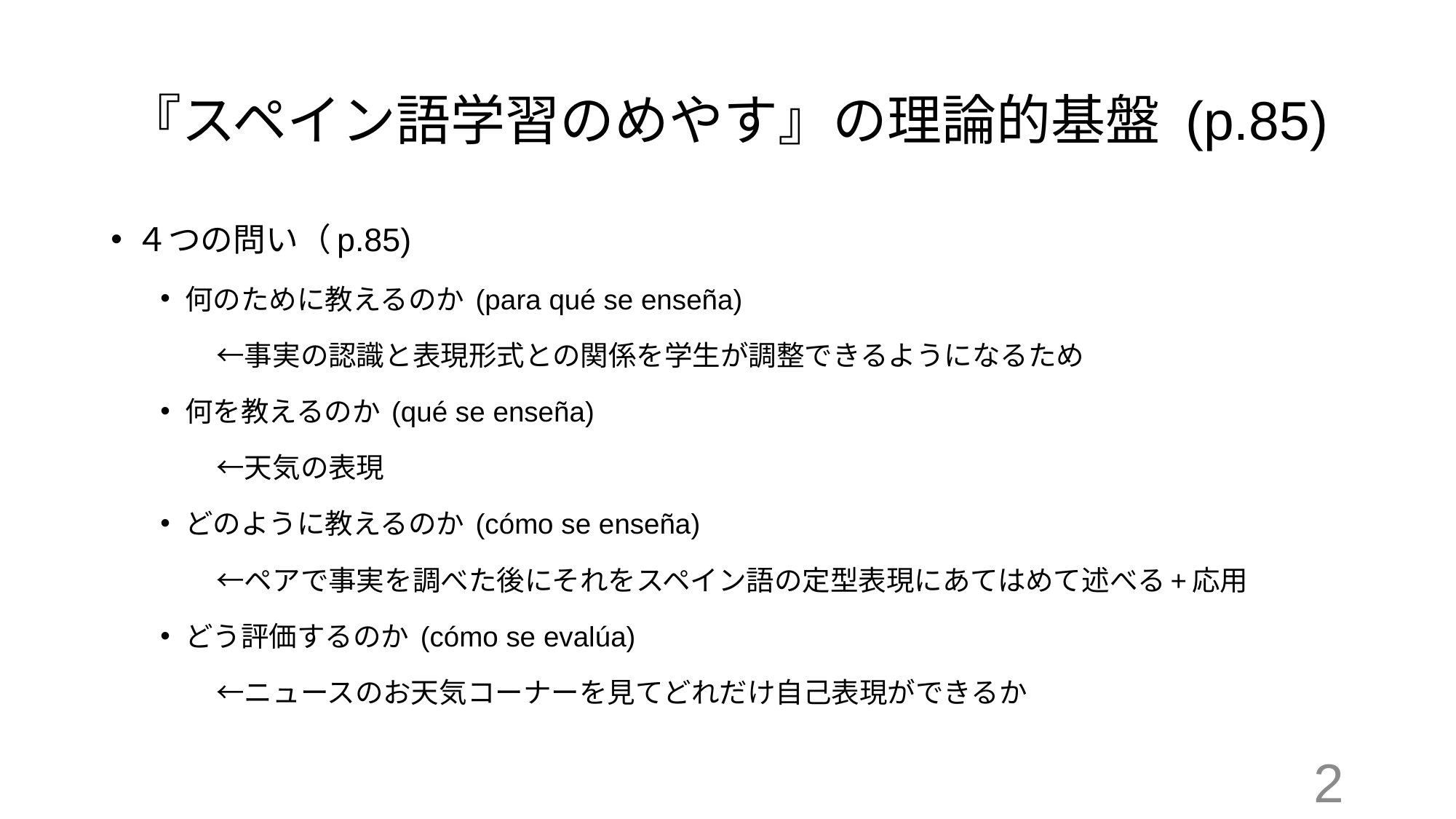

# 『スペイン語学習のめやす』の理論的基盤 (p.85)
４つの問い（p.85)
何のために教えるのか (para qué se enseña)
　　←事実の認識と表現形式との関係を学生が調整できるようになるため
何を教えるのか (qué se enseña)
　　←天気の表現
どのように教えるのか (cómo se enseña)
　　←ペアで事実を調べた後にそれをスペイン語の定型表現にあてはめて述べる+応用
どう評価するのか (cómo se evalúa)
　　←ニュースのお天気コーナーを見てどれだけ自己表現ができるか
2